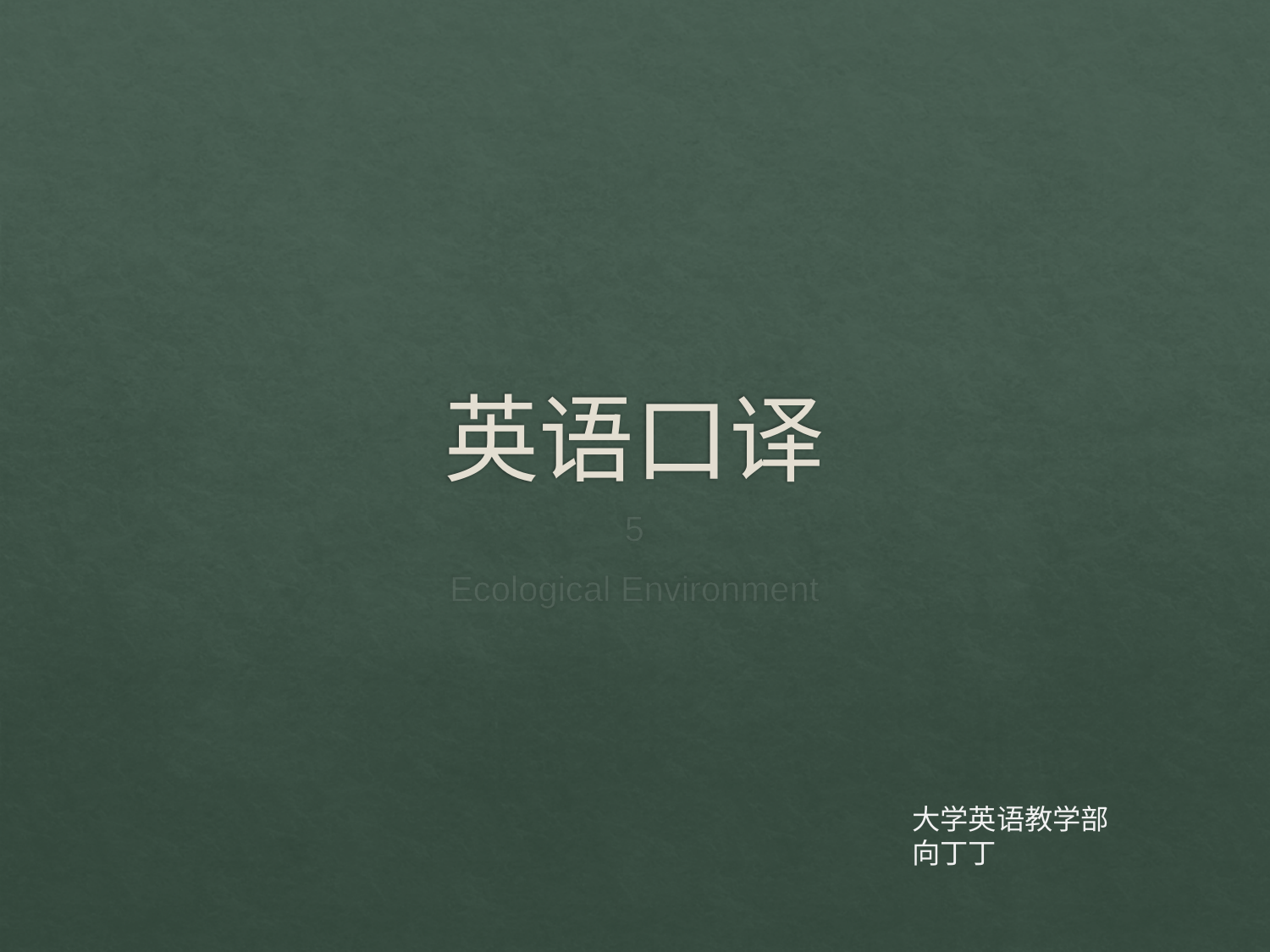

# 英语口译
5
Ecological Environment
大学英语教学部
向丁丁